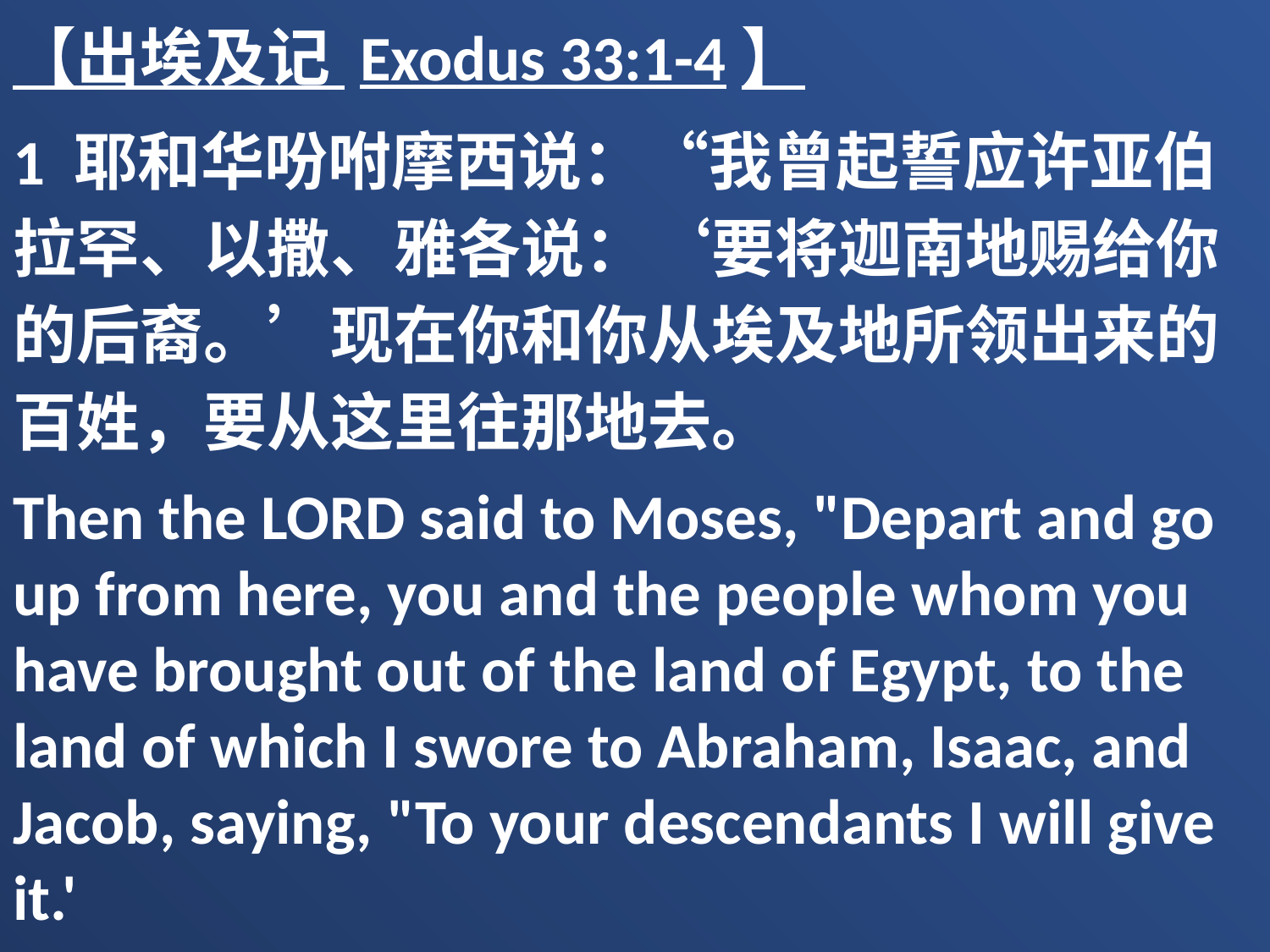

【出埃及记 Exodus 33:1-4】
1 耶和华吩咐摩西说：“我曾起誓应许亚伯拉罕、以撒、雅各说：‘要将迦南地赐给你的后裔。’现在你和你从埃及地所领出来的百姓，要从这里往那地去。
Then the LORD said to Moses, "Depart and go up from here, you and the people whom you have brought out of the land of Egypt, to the land of which I swore to Abraham, Isaac, and Jacob, saying, "To your descendants I will give it.'